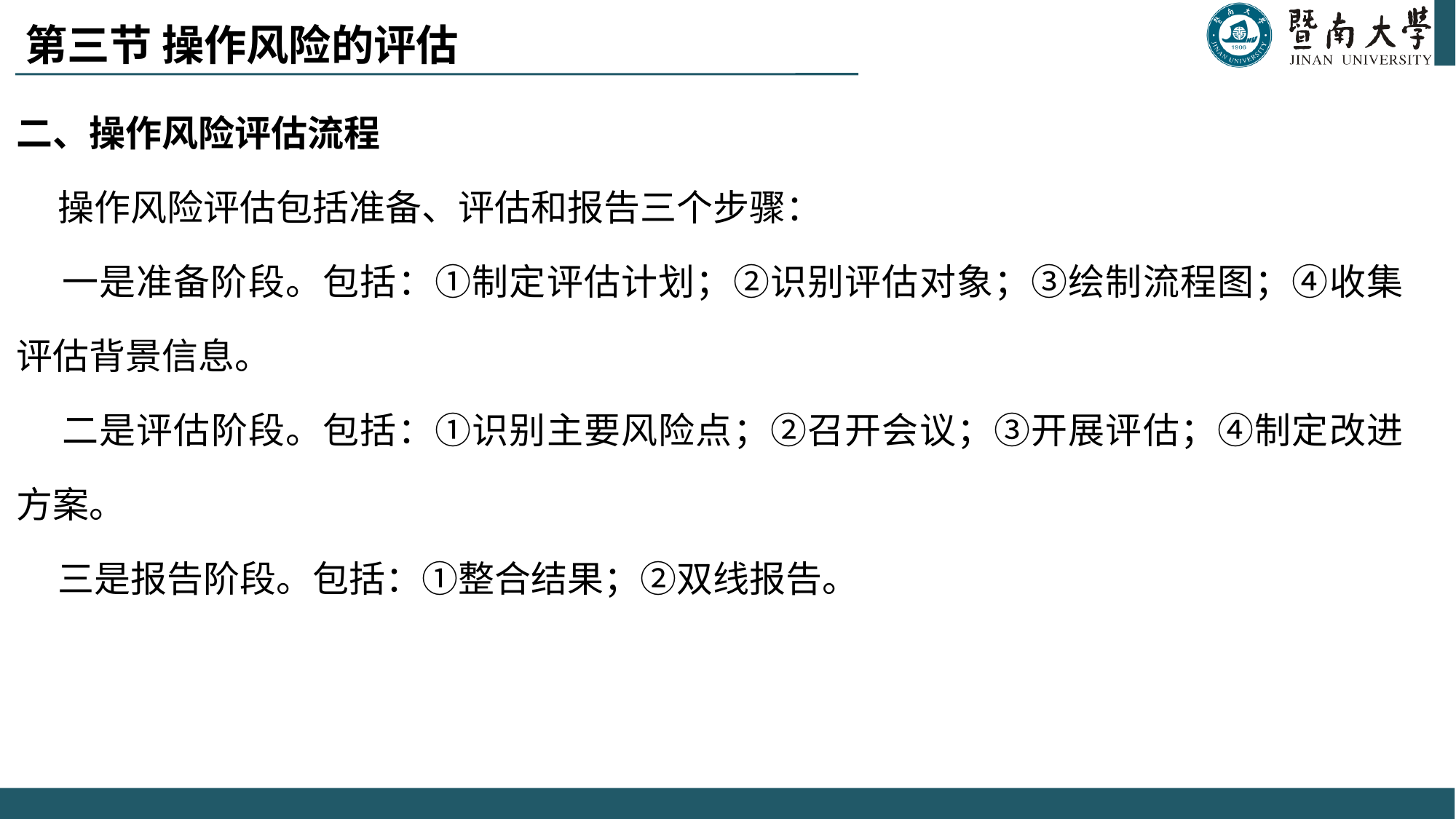

# 第三节 操作风险的评估
二、操作风险评估流程
    操作风险评估包括准备、评估和报告三个步骤：
    一是准备阶段。包括：①制定评估计划；②识别评估对象；③绘制流程图；④收集评估背景信息。
    二是评估阶段。包括：①识别主要风险点；②召开会议；③开展评估；④制定改进方案。
    三是报告阶段。包括：①整合结果；②双线报告。